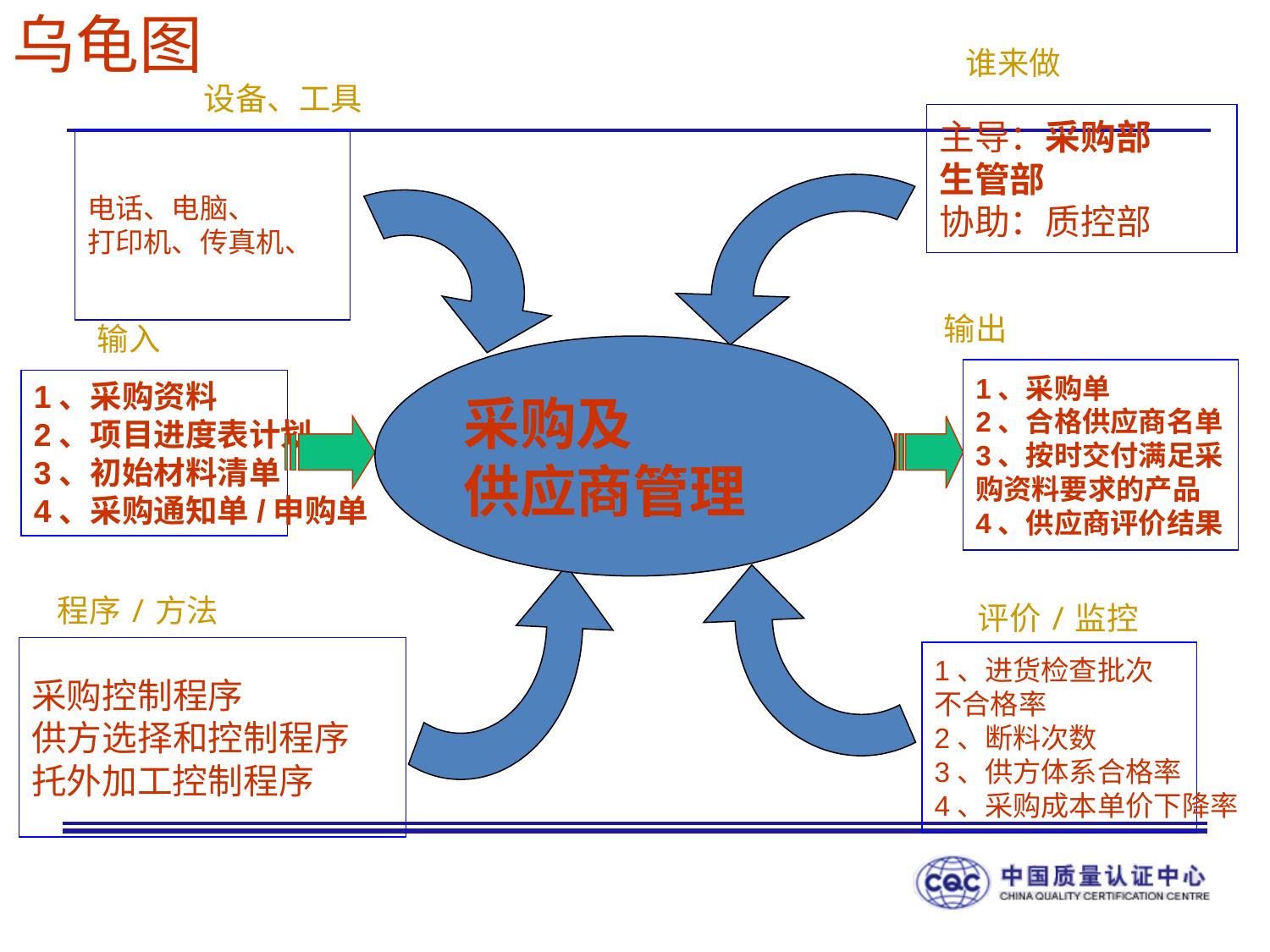

乌龟图
谁来做
主导：采购部
生管部
协助：质控部

设备、工具
电话、电脑、
打印机、传真机、

输出
1、采购单
2、合格供应商名单
3、按时交付满足采
购资料要求的产品
4、供应商评价结果

输入
1、采购资料
2、项目进度表计划
3、初始材料清单
4、采购通知单/申购单

采购及
供应商管理

程序/方法
采购控制程序
供方选择和控制程序
托外加工控制程序

评价/监控
1、进货检查批次
不合格率
2、断料次数
3、供方体系合格率
4、采购成本单价下降率